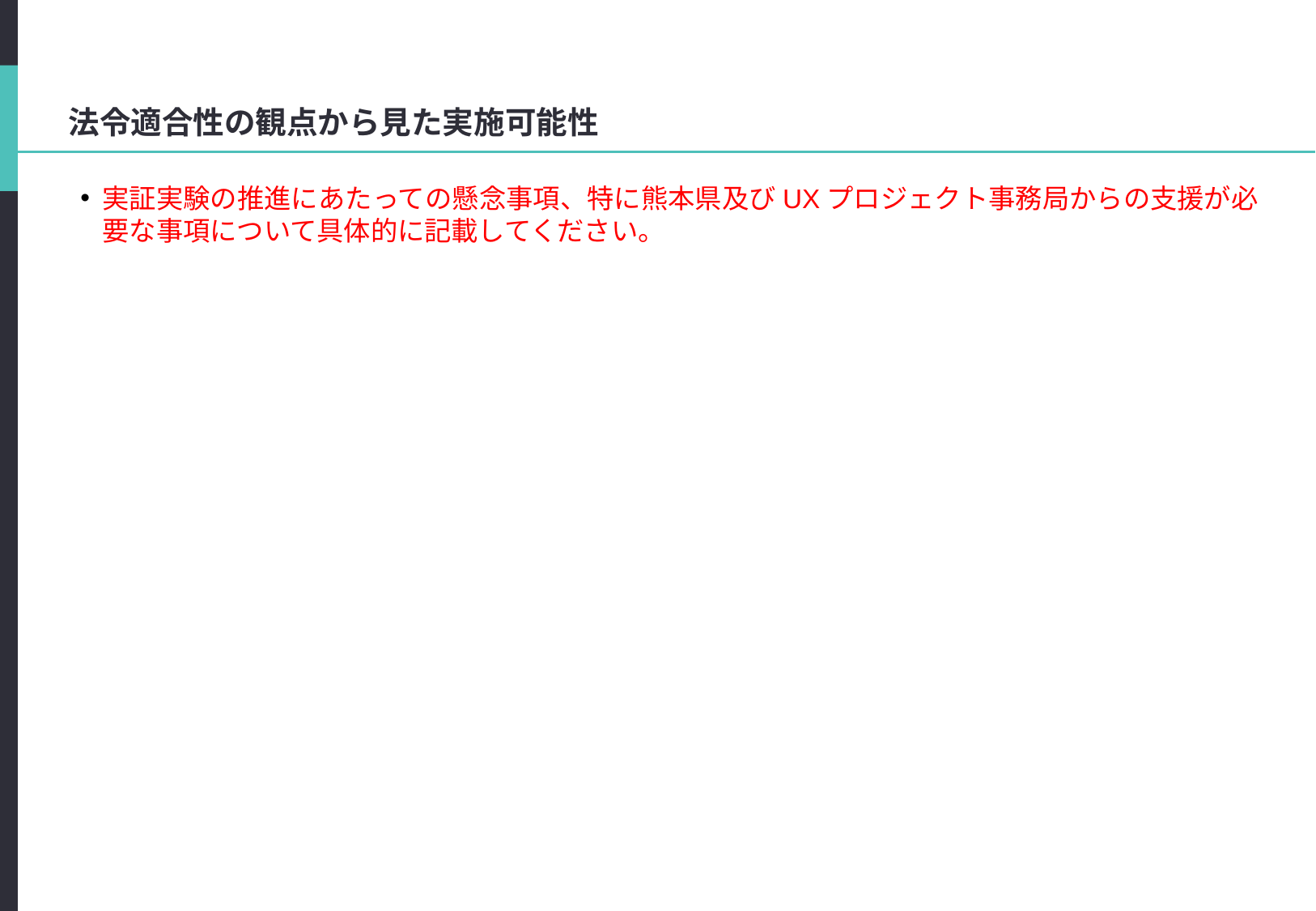

#

法令適合性の観点から見た実施可能性
実証実験の推進にあたっての懸念事項、特に熊本県及びUXプロジェクト事務局からの支援が必要な事項について具体的に記載してください。